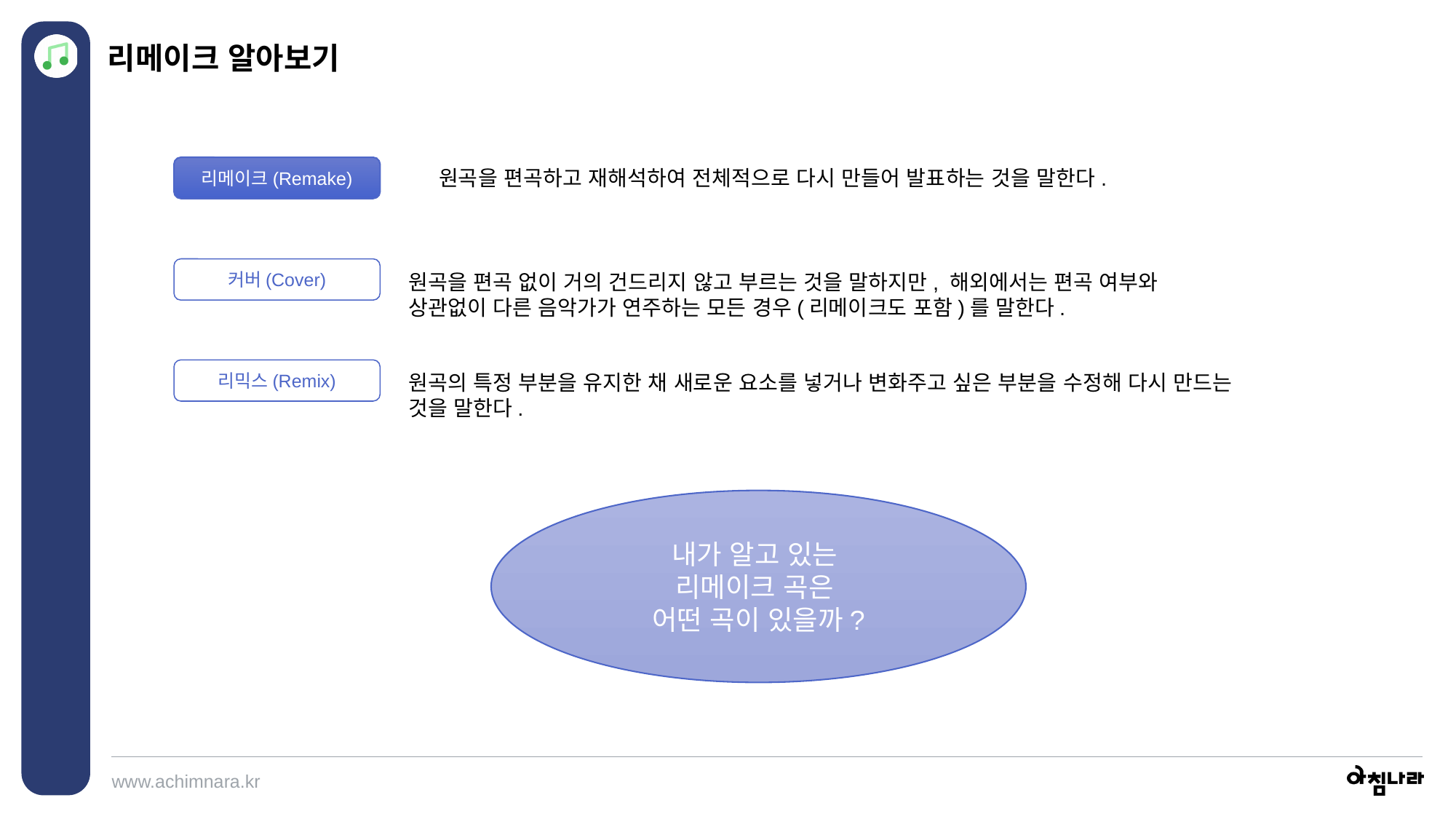

리메이크 알아보기
리메이크(Remake)
원곡을 편곡하고 재해석하여 전체적으로 다시 만들어 발표하는 것을 말한다.
커버(Cover)
원곡을 편곡 없이 거의 건드리지 않고 부르는 것을 말하지만, 해외에서는 편곡 여부와 상관없이 다른 음악가가 연주하는 모든 경우(리메이크도 포함)를 말한다.
리믹스(Remix)
원곡의 특정 부분을 유지한 채 새로운 요소를 넣거나 변화주고 싶은 부분을 수정해 다시 만드는 것을 말한다.
내가 알고 있는
리메이크 곡은
어떤 곡이 있을까?